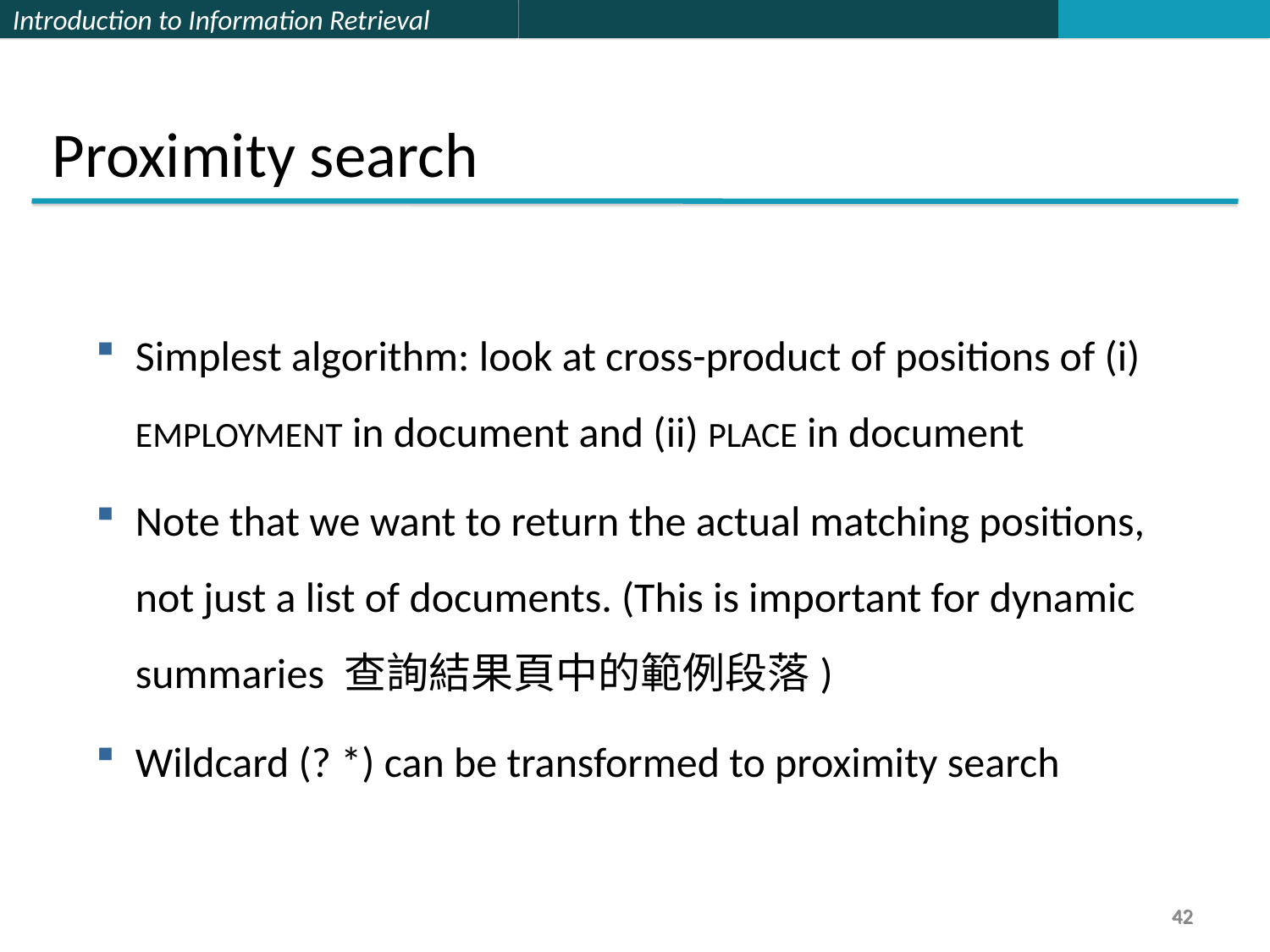

Proximity search
Simplest algorithm: look at cross-product of positions of (i) EMPLOYMENT in document and (ii) PLACE in document
Note that we want to return the actual matching positions, not just a list of documents. (This is important for dynamic summaries 查詢結果頁中的範例段落)
Wildcard (? *) can be transformed to proximity search

42
42